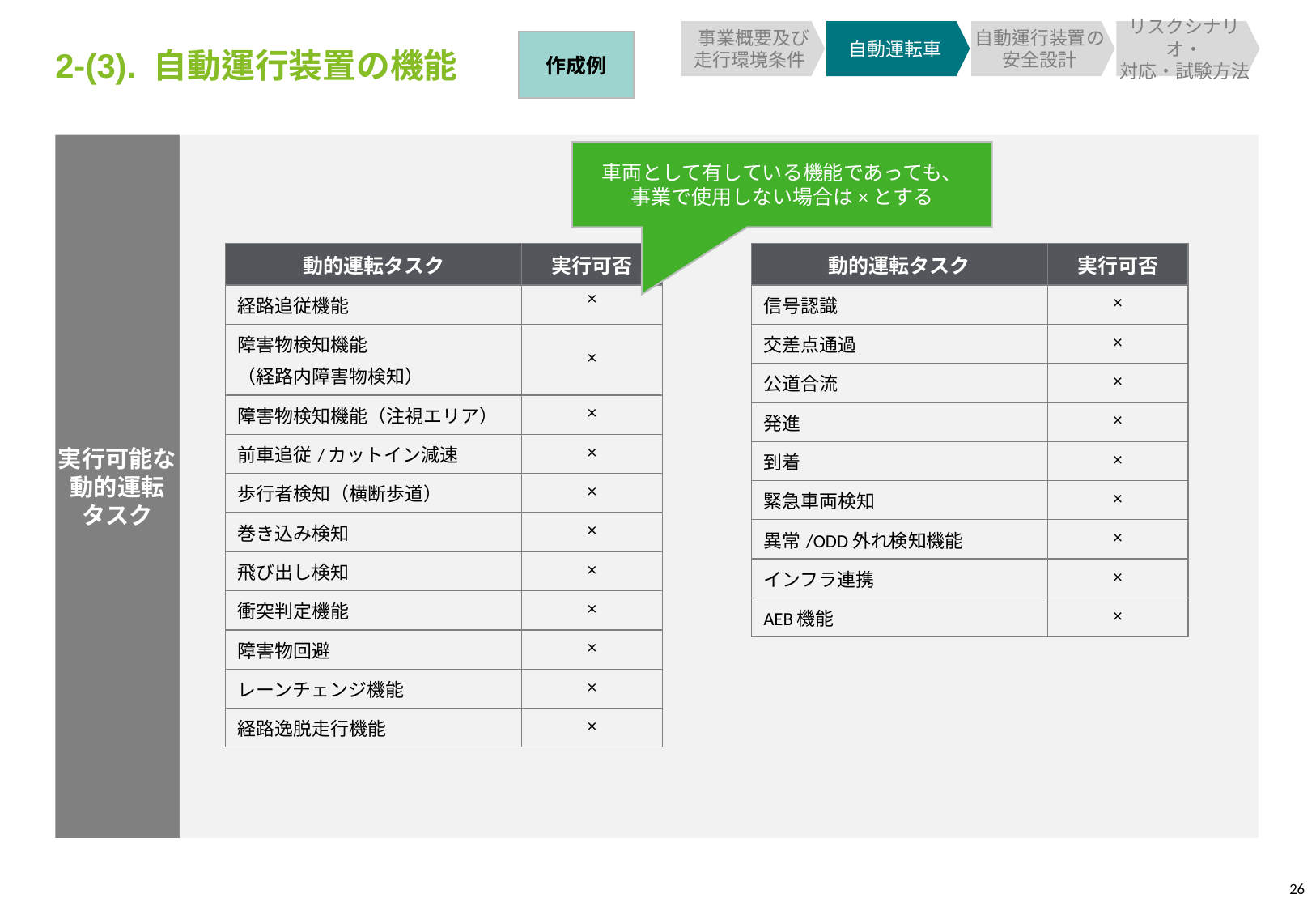

事業概要及び
走行環境条件
自動運転車
自動運行装置の安全設計
リスクシナリオ・
対応・試験方法
作成例
2-(3). 自動運行装置の機能
実行可能な動的運転
タスク

車両として有している機能であっても、
事業で使用しない場合は×とする
| 動的運転タスク | 実行可否 |
| --- | --- |
| 経路追従機能 | × |
| 障害物検知機能 （経路内障害物検知） | × |
| 障害物検知機能（注視エリア） | × |
| 前車追従/カットイン減速 | × |
| 歩行者検知（横断歩道） | × |
| 巻き込み検知 | × |
| 飛び出し検知 | × |
| 衝突判定機能 | × |
| 障害物回避 | × |
| レーンチェンジ機能 | × |
| 経路逸脱走行機能 | × |
| 動的運転タスク | 実行可否 |
| --- | --- |
| 信号認識 | × |
| 交差点通過 | × |
| 公道合流 | × |
| 発進 | × |
| 到着 | × |
| 緊急車両検知 | × |
| 異常/ODD外れ検知機能 | × |
| インフラ連携 | × |
| AEB機能 | × |
26